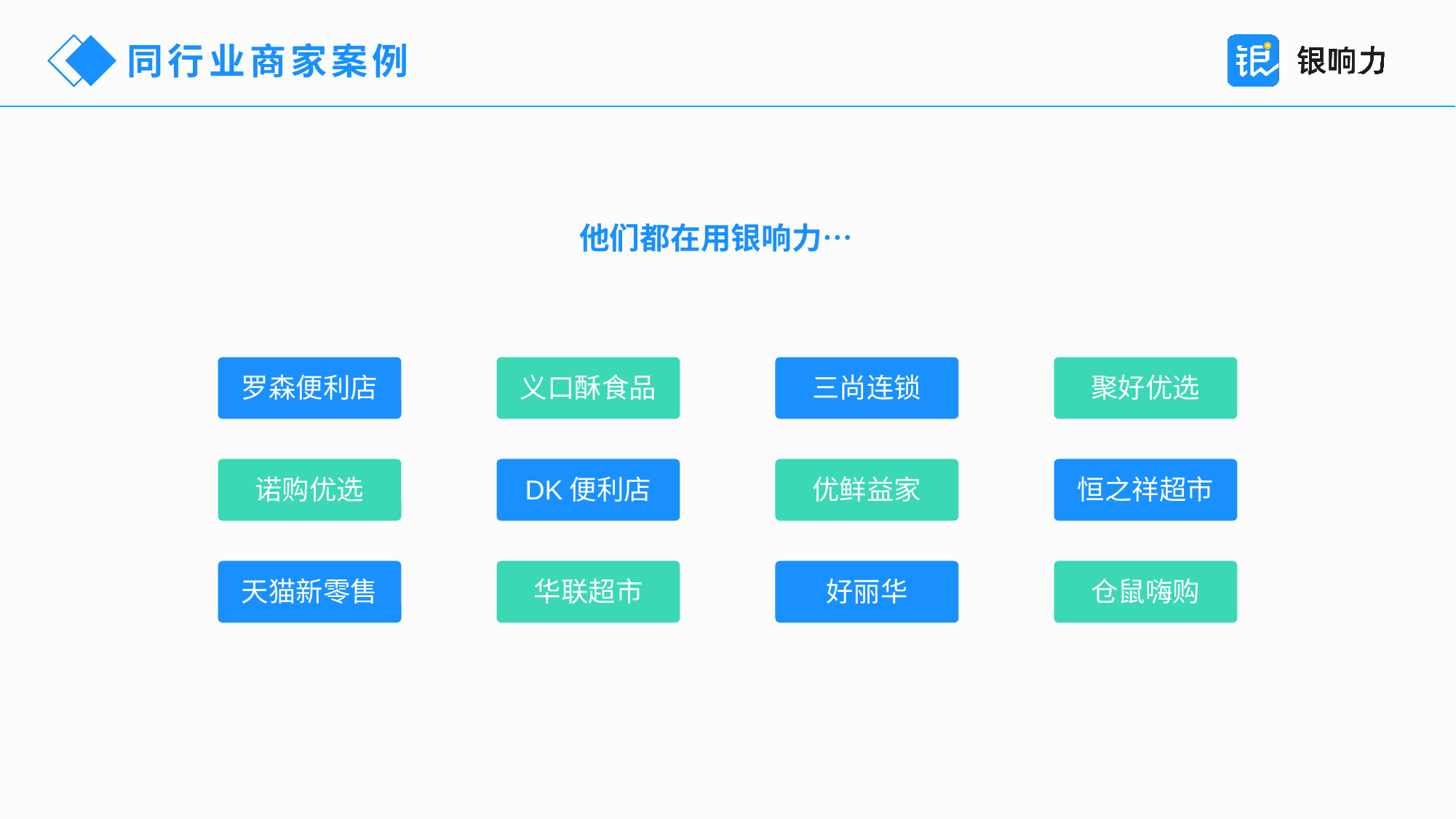

同行业商家案例
他们都在用银响力…

罗森便利店
义口酥食品
三尚连锁
聚好优选

诺购优选
DK便利店
优鲜益家
恒之祥超市

天猫新零售
华联超市
好丽华
仓鼠嗨购